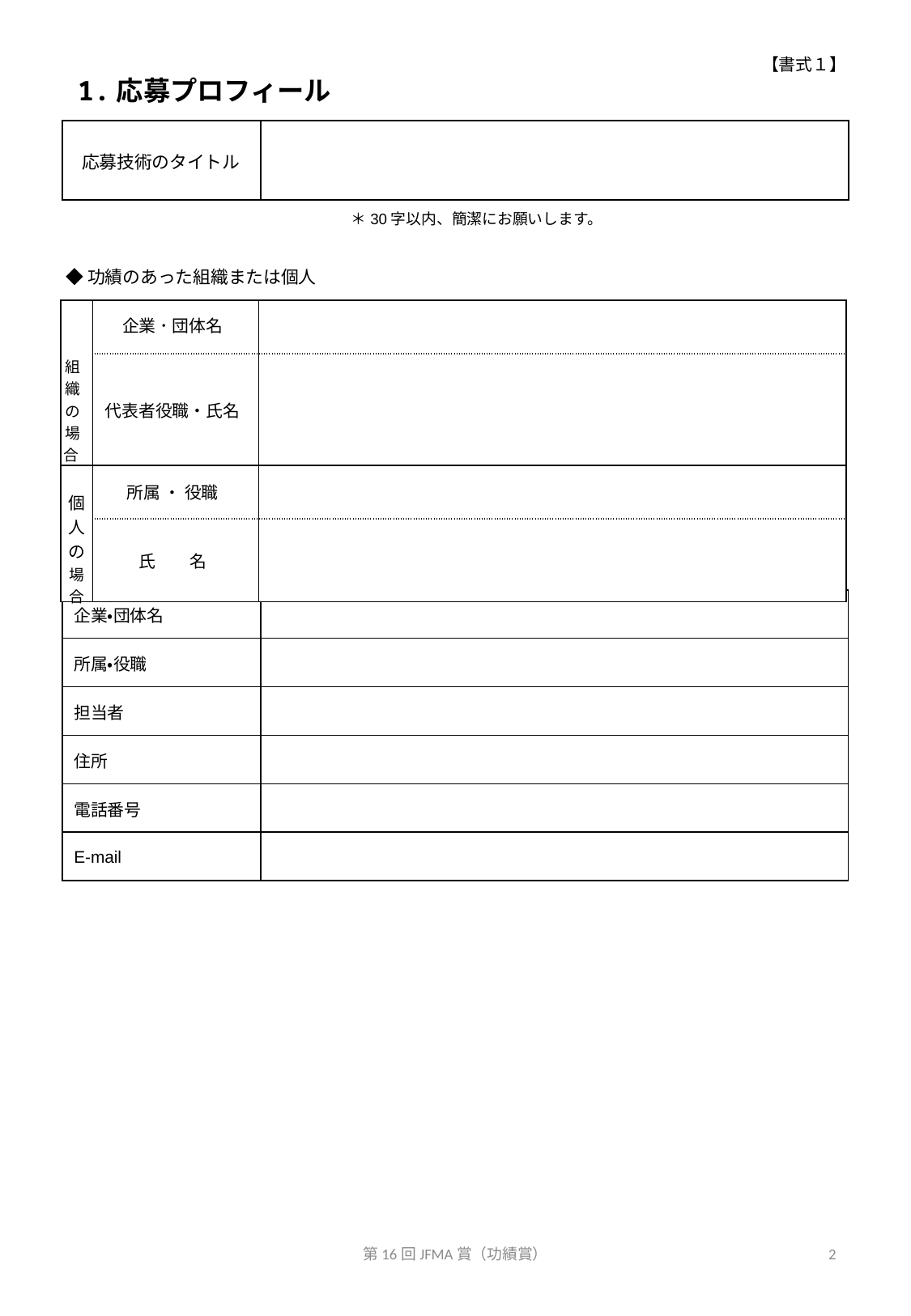

【書式１】
1.応募プロフィール
| 応募技術のタイトル |  |
| --- | --- |
　　　　　　　　　　　　　　　　　＊30字以内、簡潔にお願いします。

◆功績のあった組織または個人
| 組織の場合 | 企業 ･ 団体名 |  |
| --- | --- | --- |
|  | 代表者役職・氏名 |  |
| 個人の場合 | 所属 ・ 役職 |  |
|  | 氏　　名 |  |
◆応募に関する連絡先
| 企業・団体名 |  |
| --- | --- |
| 所属・役職 |  |
| 担当者 |  |
| 住所 |  |
| 電話番号 |  |
| E-mail |  |
第16回JFMA賞（功績賞）
2